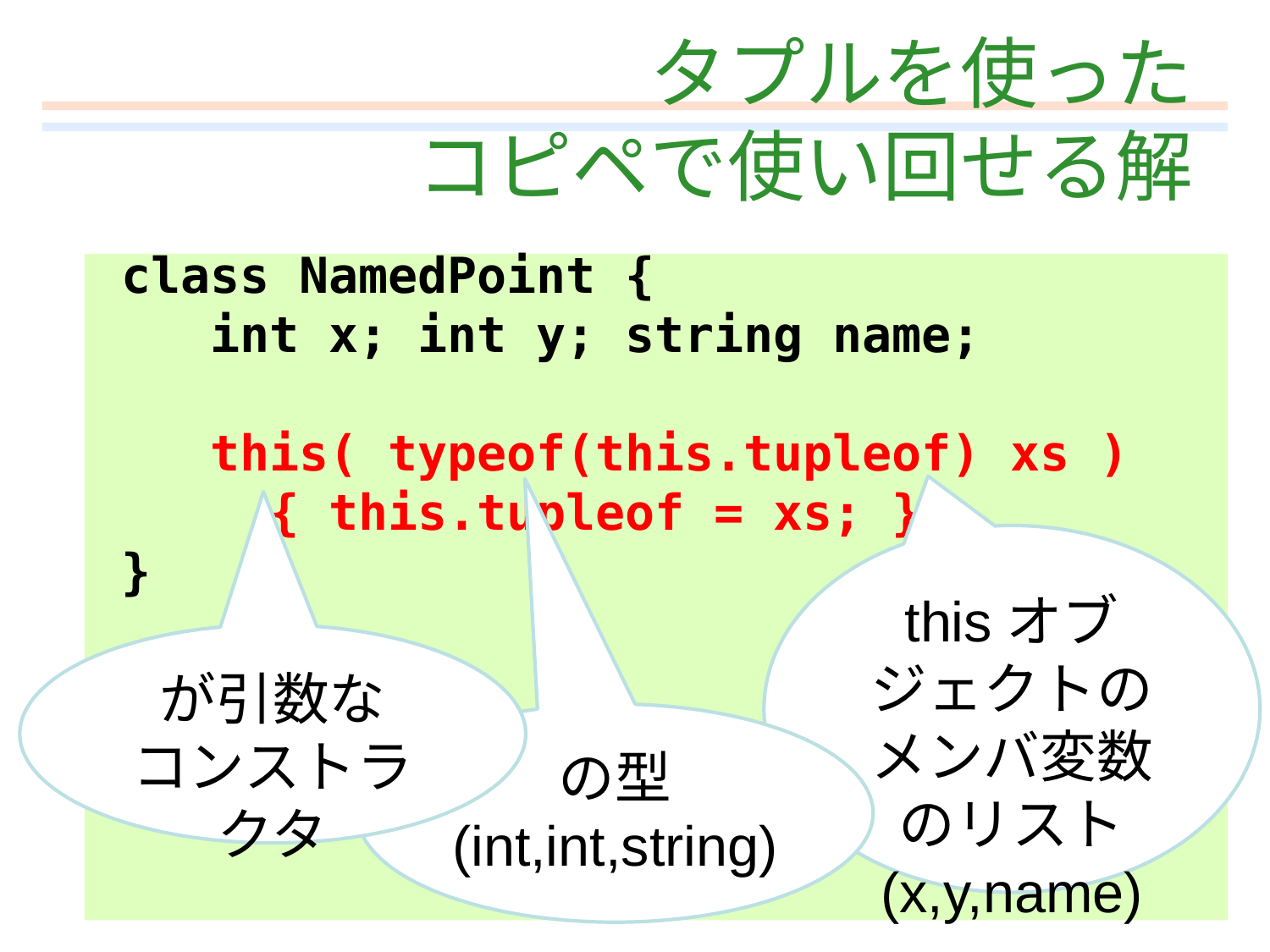

# タプルを使った コピペで使い回せる解

class NamedPoint {
   int x; int y; string name;

   this( typeof(this.tupleof) xs )
     { this.tupleof = xs; }
}
thisオブジェクトのメンバ変数のリスト
(x,y,name)
が引数な
コンストラクタ
の型
(int,int,string)